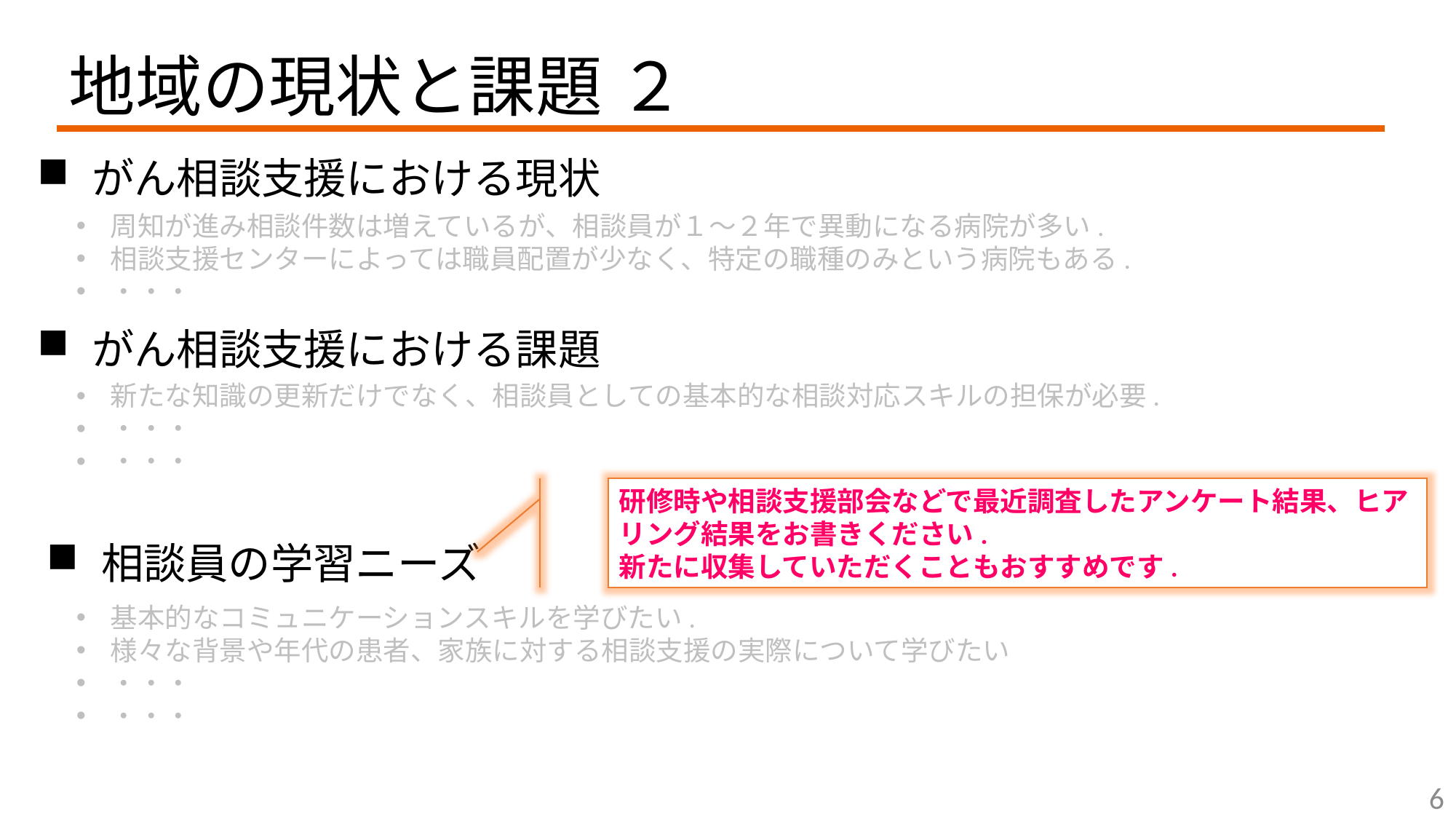

# 地域の現状と課題 ２
がん相談支援における現状
周知が進み相談件数は増えているが、相談員が１～２年で異動になる病院が多い.
相談支援センターによっては職員配置が少なく、特定の職種のみという病院もある.
・・・
がん相談支援における課題
新たな知識の更新だけでなく、相談員としての基本的な相談対応スキルの担保が必要.
・・・
・・・
研修時や相談支援部会などで最近調査したアンケート結果、ヒアリング結果をお書きください.
新たに収集していただくこともおすすめです.
相談員の学習ニーズ
基本的なコミュニケーションスキルを学びたい.
様々な背景や年代の患者、家族に対する相談支援の実際について学びたい
・・・
・・・
6